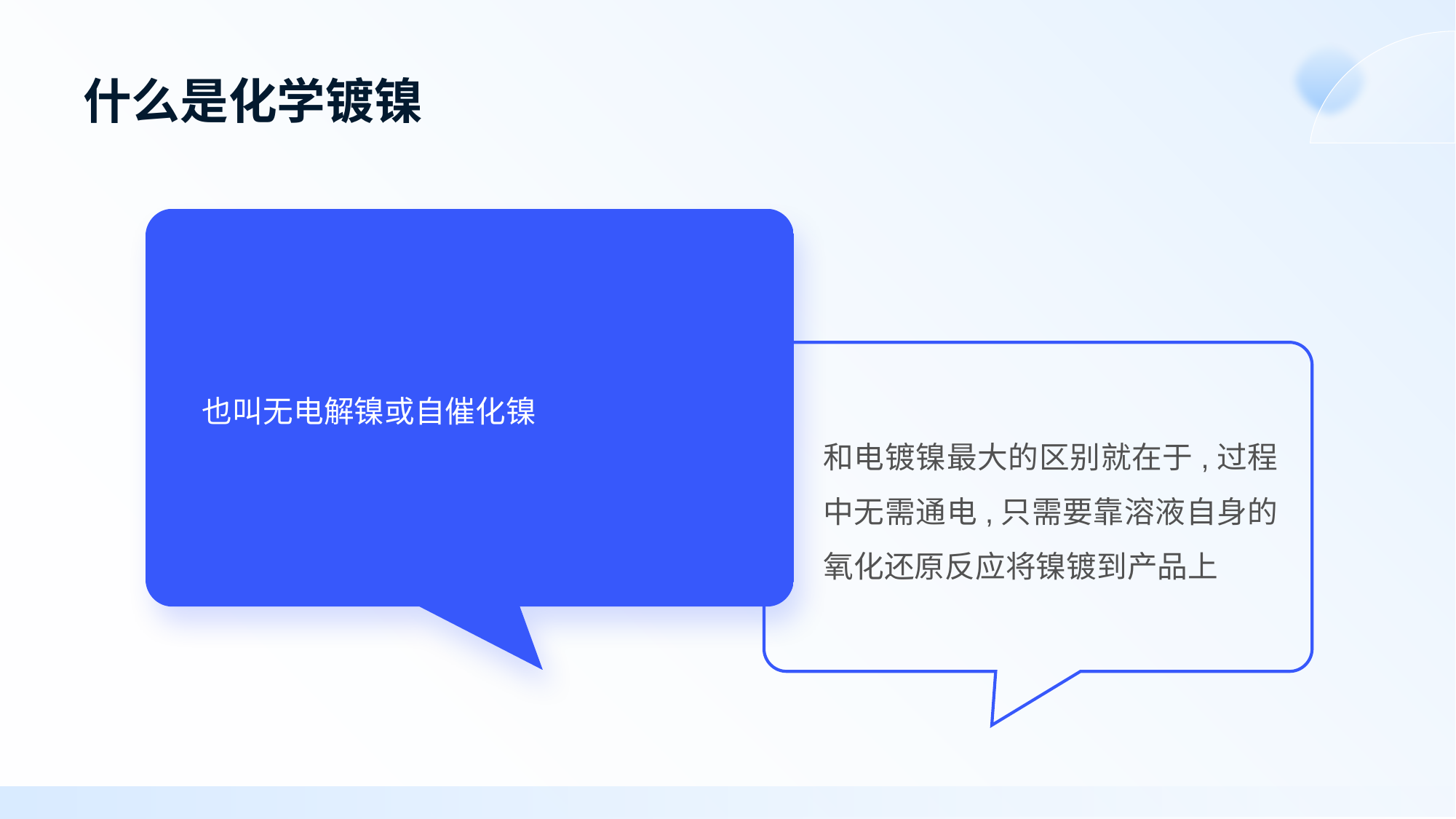

# 什么是化学镀镍

也叫无电解镍或自催化镍

和电镀镍最大的区别就在于,过程中无需通电,只需要靠溶液自身的氧化还原反应将镍镀到产品上